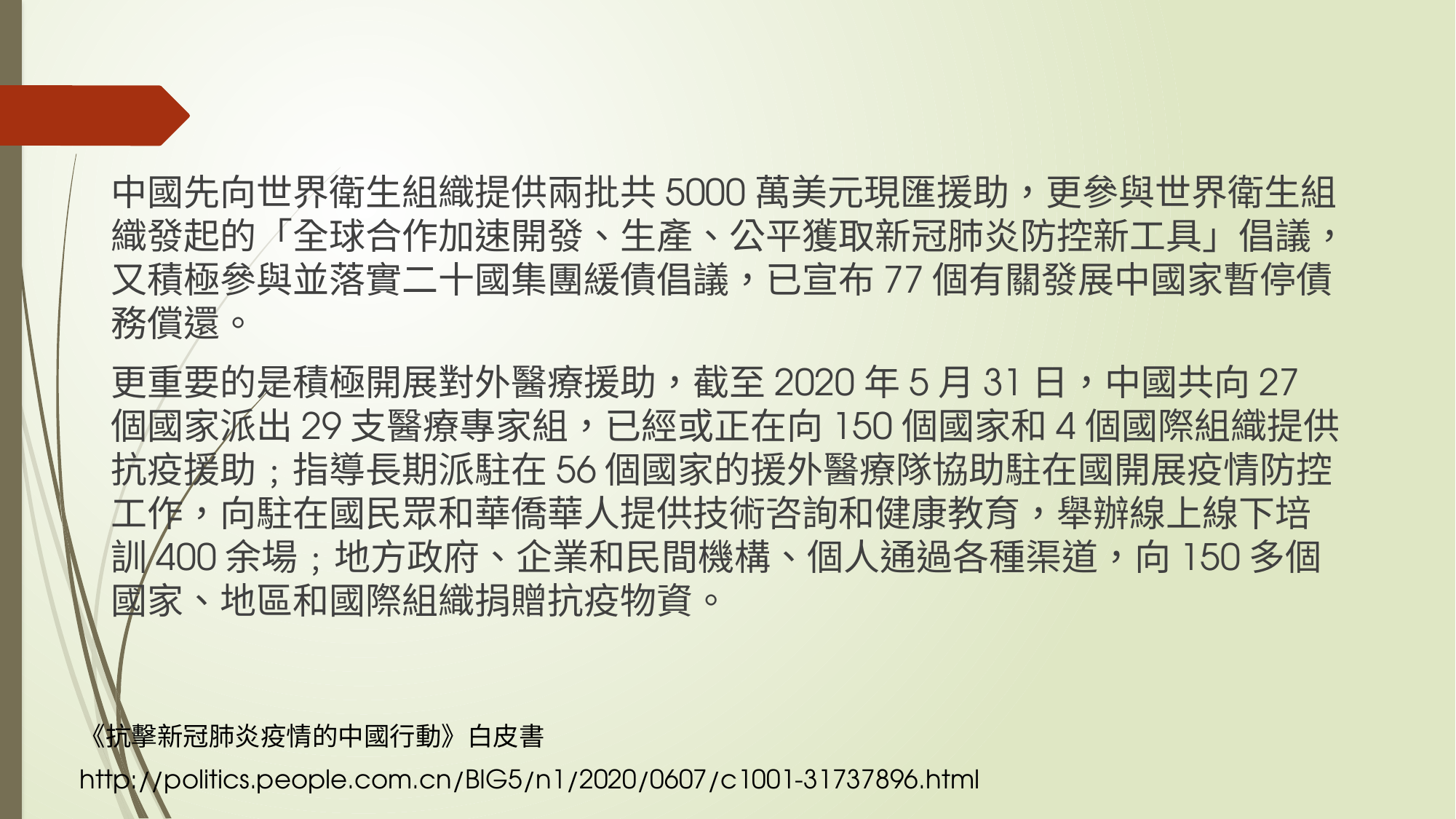

中國先向世界衛生組織提供兩批共5000萬美元現匯援助，更參與世界衛生組織發起的「全球合作加速開發、生產、公平獲取新冠肺炎防控新工具」倡議，又積極參與並落實二十國集團緩債倡議，已宣布77個有關發展中國家暫停債務償還。
更重要的是積極開展對外醫療援助，截至2020年5月31日，中國共向27個國家派出29支醫療專家組，已經或正在向150個國家和4個國際組織提供抗疫援助﹔指導長期派駐在56個國家的援外醫療隊協助駐在國開展疫情防控工作，向駐在國民眾和華僑華人提供技術咨詢和健康教育，舉辦線上線下培訓400余場﹔地方政府、企業和民間機構、個人通過各種渠道，向150多個國家、地區和國際組織捐贈抗疫物資。
《抗擊新冠肺炎疫情的中國行動》白皮書
http://politics.people.com.cn/BIG5/n1/2020/0607/c1001-31737896.html